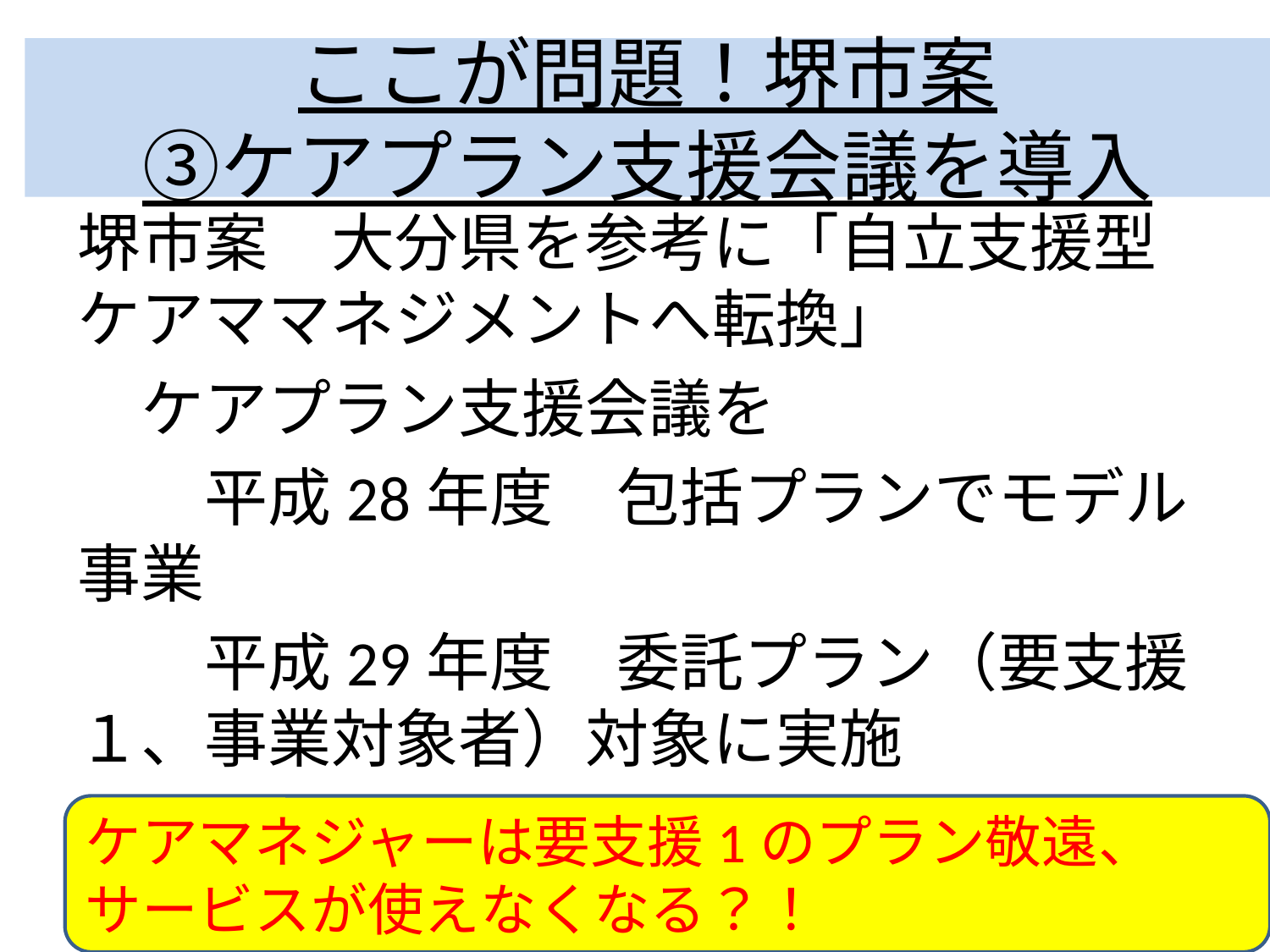

# ここが問題！堺市案 ③ケアプラン支援会議を導入
堺市案　大分県を参考に「自立支援型ケアママネジメントへ転換」
　ケアプラン支援会議を
　　平成28年度　包括プランでモデル事業
　　平成29年度　委託プラン（要支援１、事業対象者）対象に実施
　　　　中央会議　と　区会議
ケアマネジャーは要支援1のプラン敬遠、サービスが使えなくなる？！